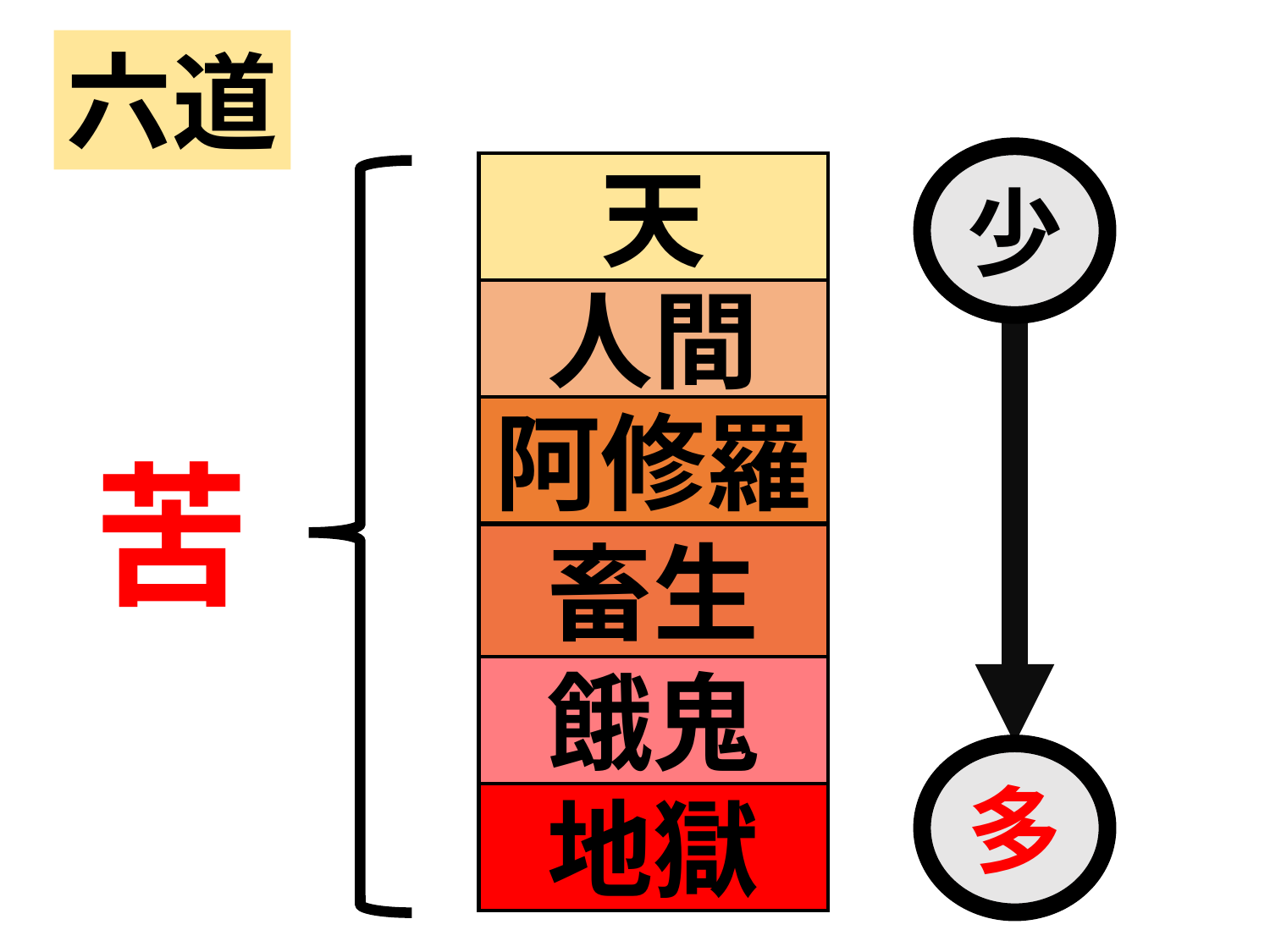

六道
少
天

人間
阿修羅
苦
畜生
餓鬼
多
地獄